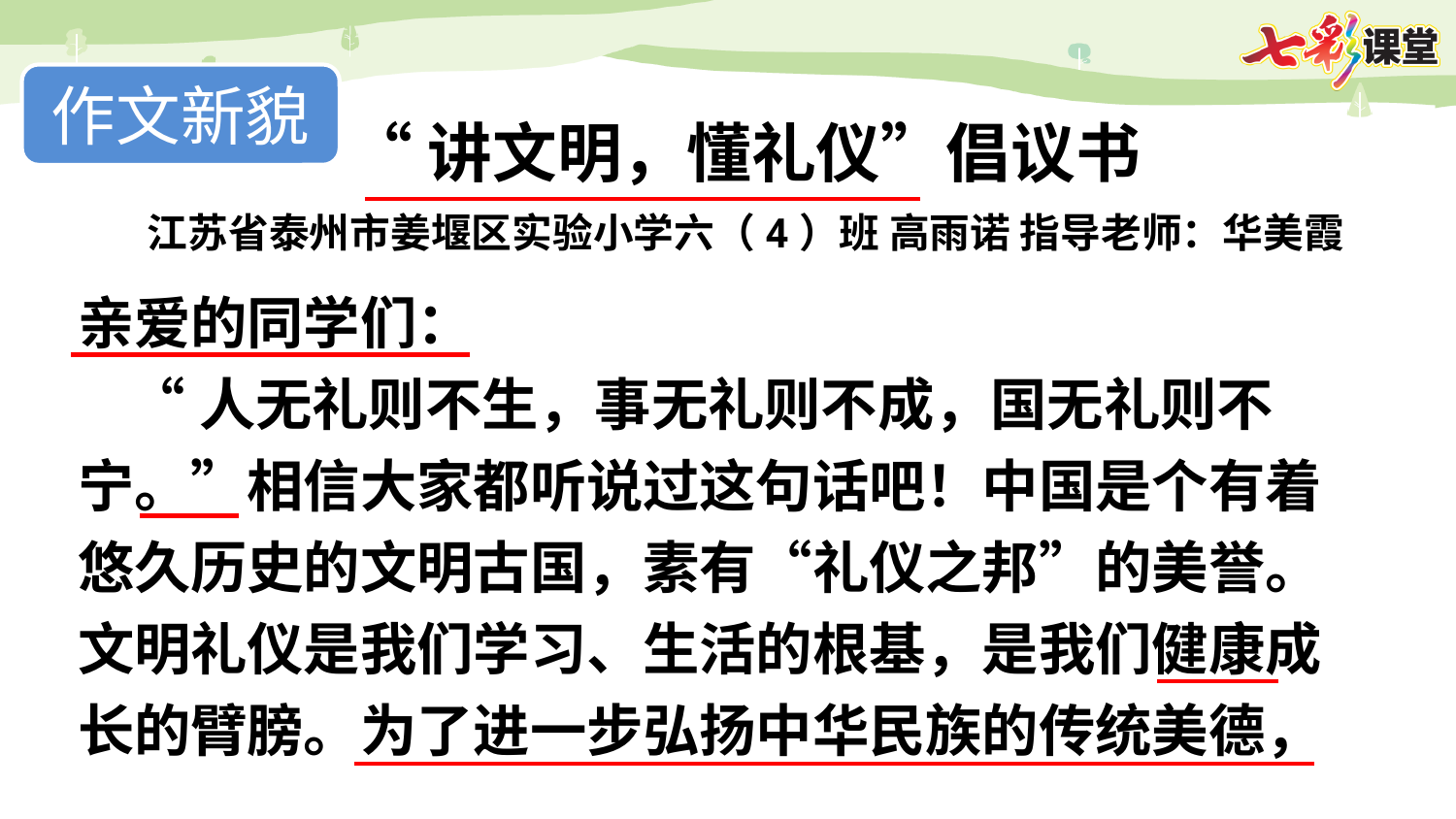

作文新貌
“讲文明，懂礼仪”倡议书
江苏省泰州市姜堰区实验小学六（4）班 高雨诺 指导老师：华美霞
亲爱的同学们：
    “人无礼则不生，事无礼则不成，国无礼则不宁。”相信大家都听说过这句话吧！中国是个有着悠久历史的文明古国，素有“礼仪之邦”的美誉。文明礼仪是我们学习、生活的根基，是我们健康成长的臂膀。为了进一步弘扬中华民族的传统美德，